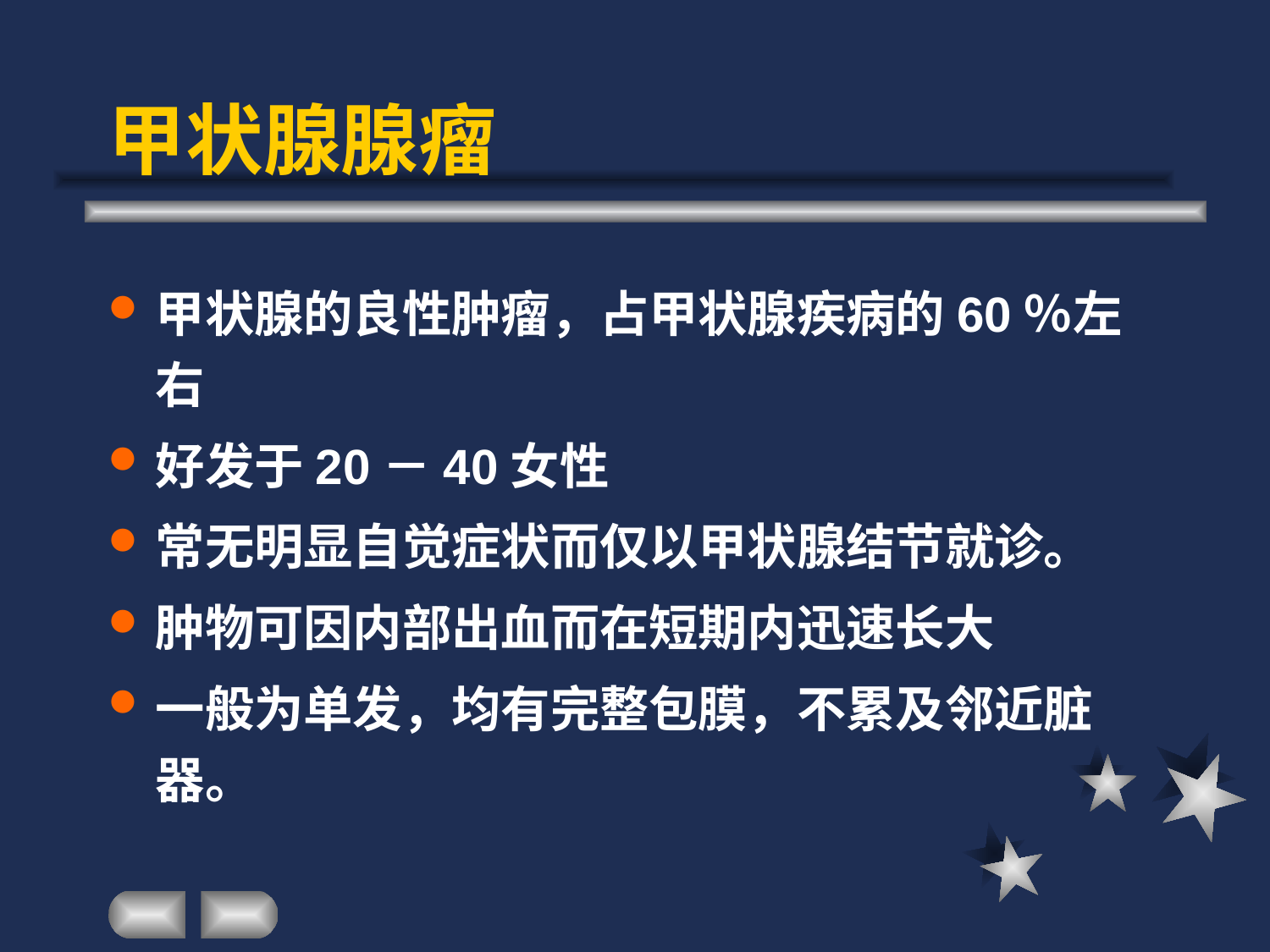

# 甲状腺腺瘤
甲状腺的良性肿瘤，占甲状腺疾病的60％左右
好发于20－40女性
常无明显自觉症状而仅以甲状腺结节就诊。
肿物可因内部出血而在短期内迅速长大
一般为单发，均有完整包膜，不累及邻近脏器。